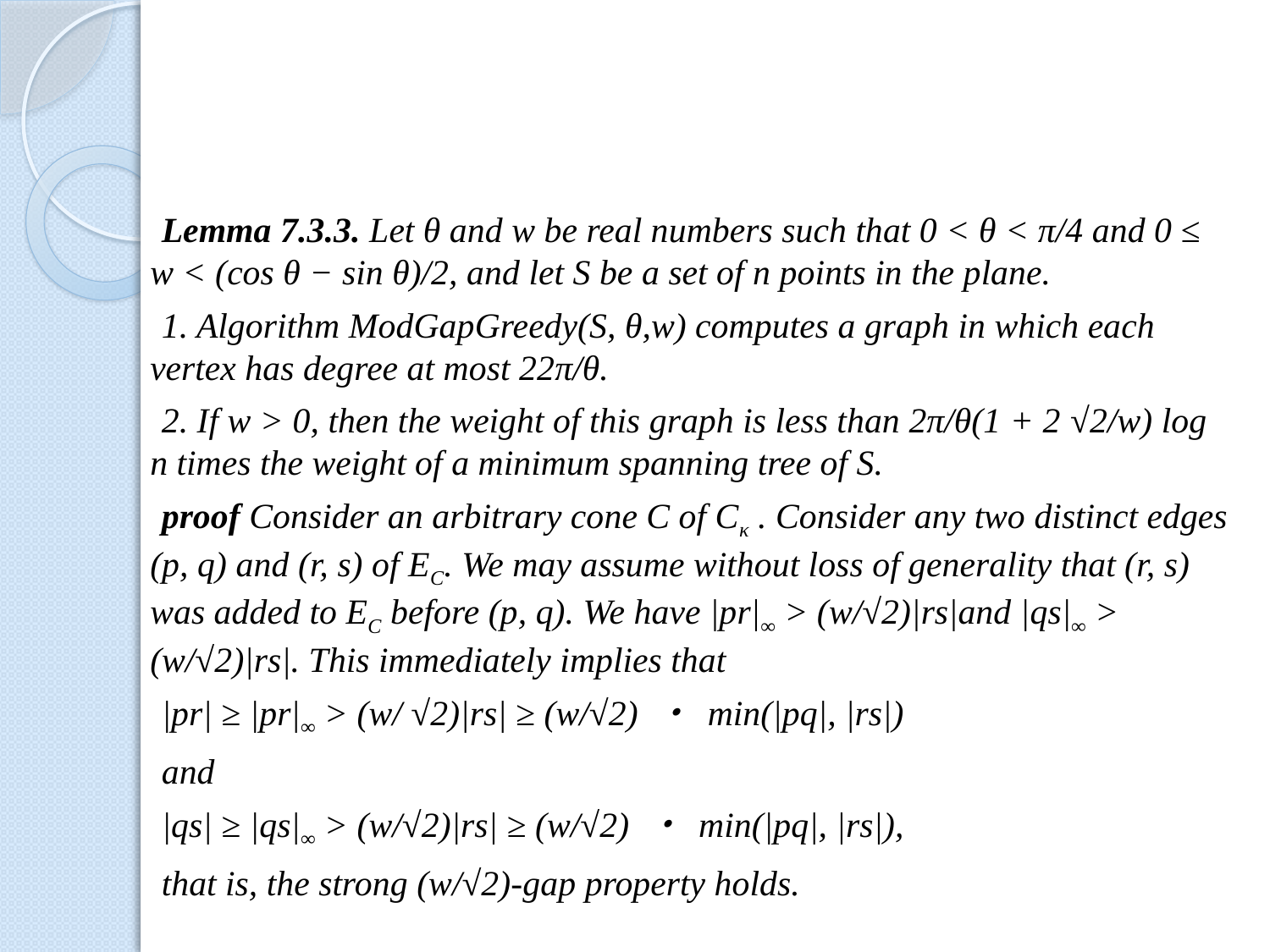

#
Lemma 7.3.3. Let θ and w be real numbers such that 0 < θ < π/4 and 0 ≤ w < (cos θ − sin θ)/2, and let S be a set of n points in the plane.
1. Algorithm ModGapGreedy(S, θ,w) computes a graph in which each vertex has degree at most 22π/θ.
2. If w > 0, then the weight of this graph is less than 2π/θ(1 + 2 √2/w) log n times the weight of a minimum spanning tree of S.
proof Consider an arbitrary cone C of Cκ . Consider any two distinct edges (p, q) and (r, s) of EC. We may assume without loss of generality that (r, s) was added to EC before (p, q). We have |pr|∞ > (w/√2)|rs|and |qs|∞ > (w/√2)|rs|. This immediately implies that
|pr| ≥ |pr|∞ > (w/ √2)|rs| ≥ (w/√2) ・ min(|pq|, |rs|)
and
|qs| ≥ |qs|∞ > (w/√2)|rs| ≥ (w/√2) ・ min(|pq|, |rs|),
that is, the strong (w/√2)-gap property holds.